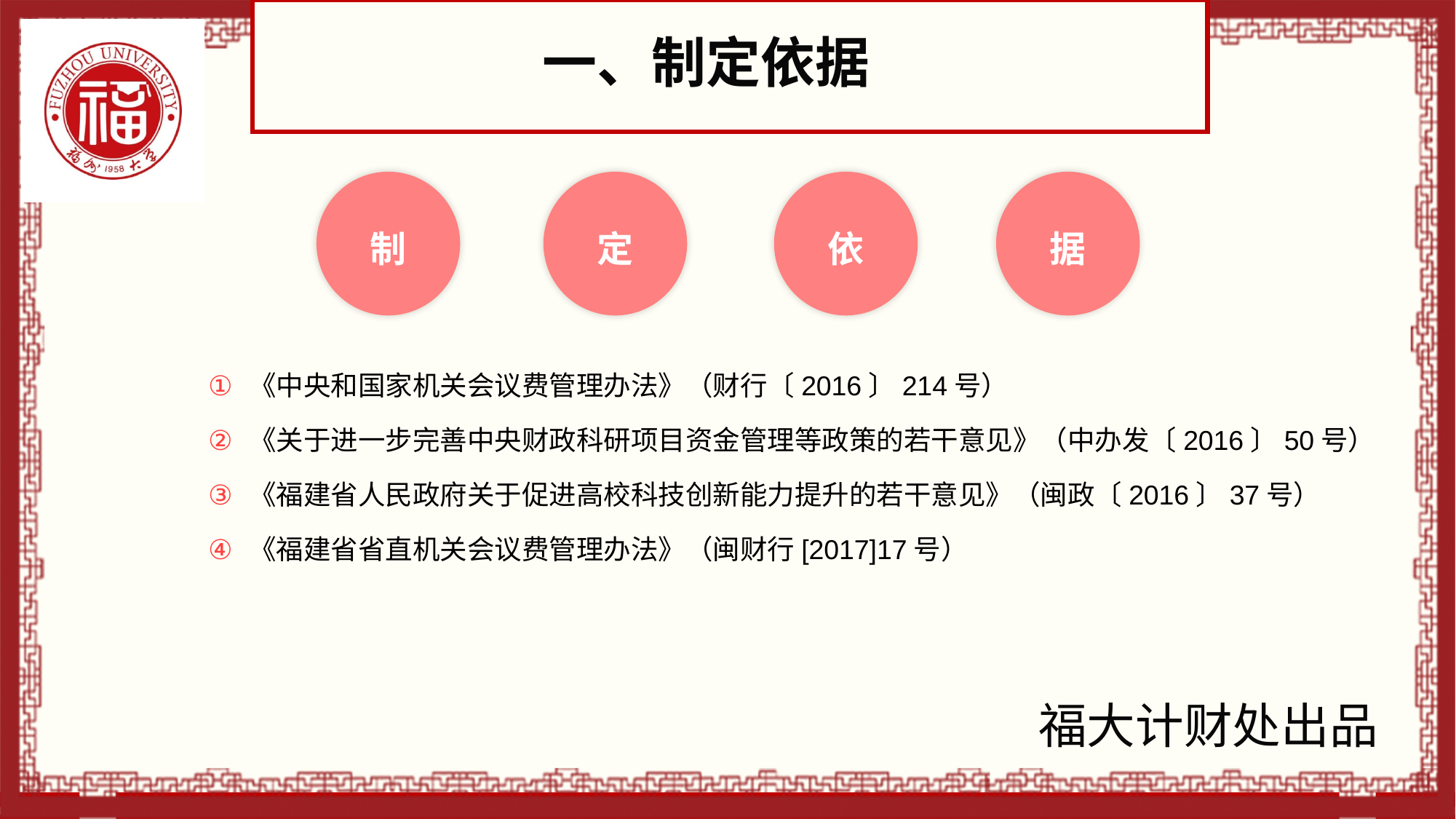

一、制定依据
制
定
依
据
《中央和国家机关会议费管理办法》（财行〔2016〕214号）
《关于进一步完善中央财政科研项目资金管理等政策的若干意见》（中办发〔2016〕50号）
《福建省人民政府关于促进高校科技创新能力提升的若干意见》（闽政〔2016〕37号）
《福建省省直机关会议费管理办法》（闽财行[2017]17号）
3